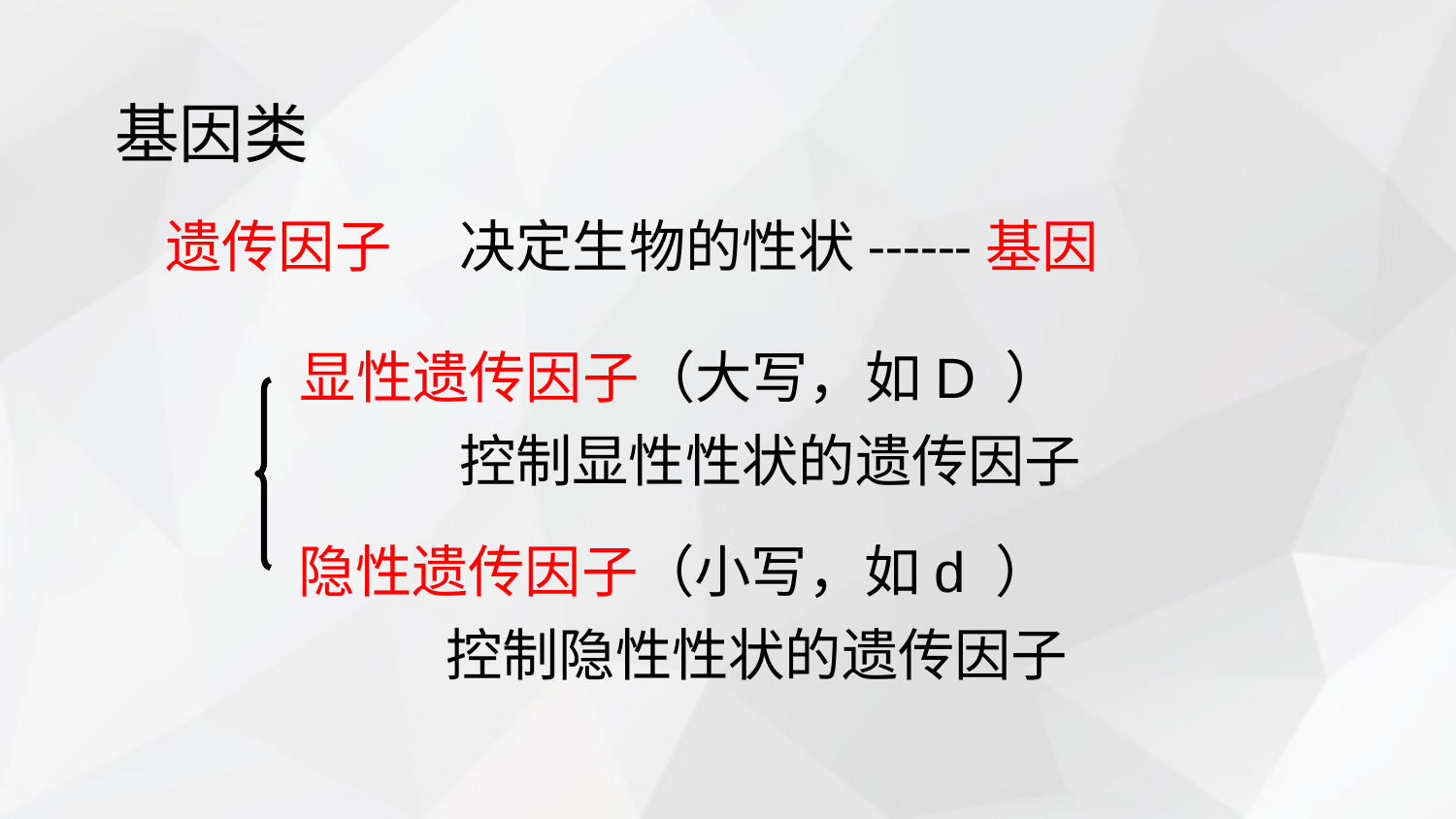

基因类
遗传因子

决定生物的性状------基因
显性遗传因子（大写，如D ）

控制显性性状的遗传因子
隐性遗传因子（小写，如d ）
控制隐性性状的遗传因子